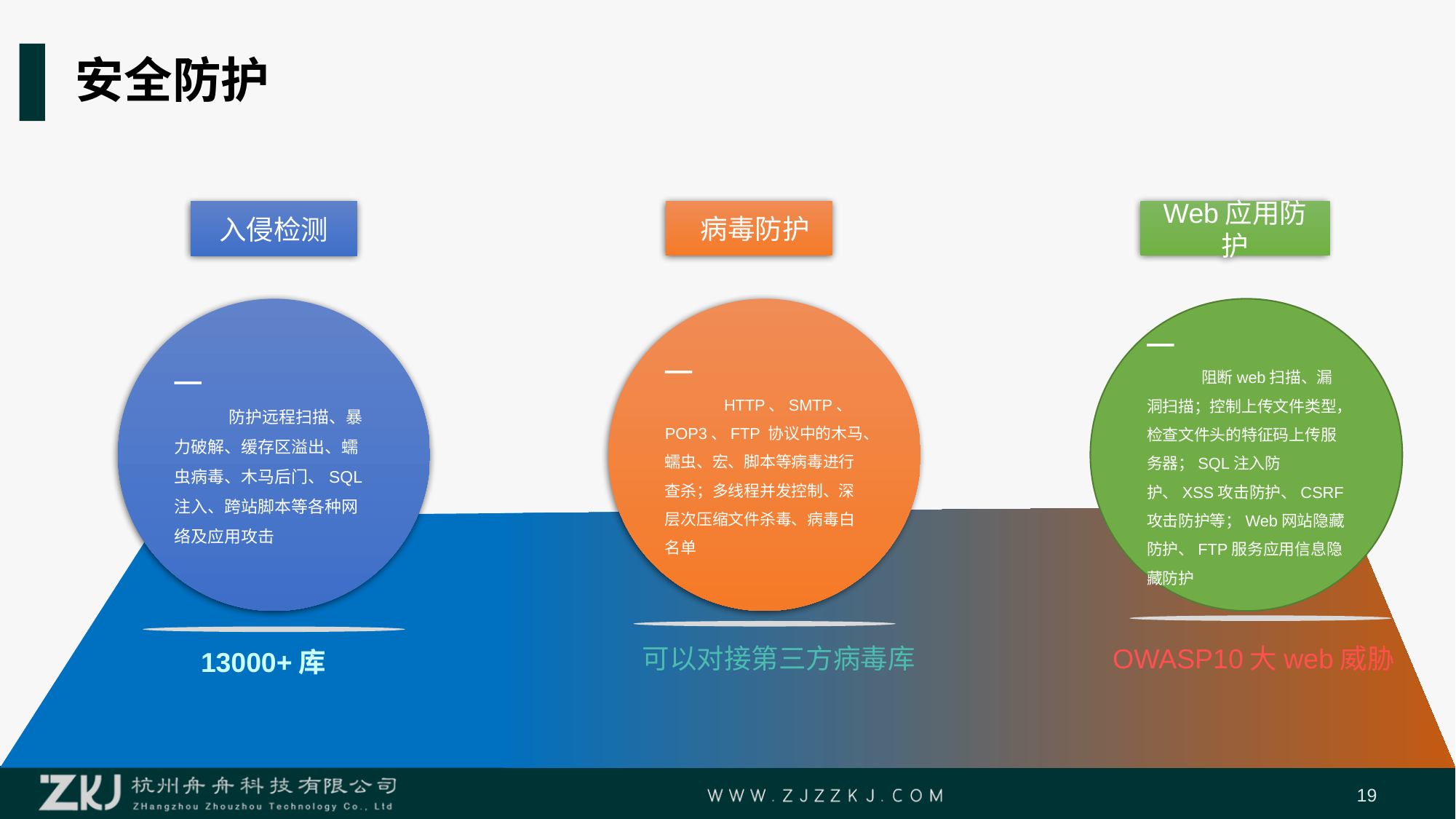

# 安全防护
 病毒防护
Web应用防护
入侵检测
—
防护远程扫描、暴力破解、缓存区溢出、蠕虫病毒、木马后门、SQL 注入、跨站脚本等各种网络及应用攻击
—
 HTTP、SMTP、POP3、FTP 协议中的木马、蠕虫、宏、脚本等病毒进行查杀；多线程并发控制、深层次压缩文件杀毒、病毒白名单

—
阻断web扫描、漏洞扫描；控制上传文件类型，检查文件头的特征码上传服务器；SQL注入防护、XSS攻击防护、CSRF攻击防护等；Web网站隐藏防护、FTP服务应用信息隐藏防护

可以对接第三方病毒库
OWASP10大web威胁
13000+库